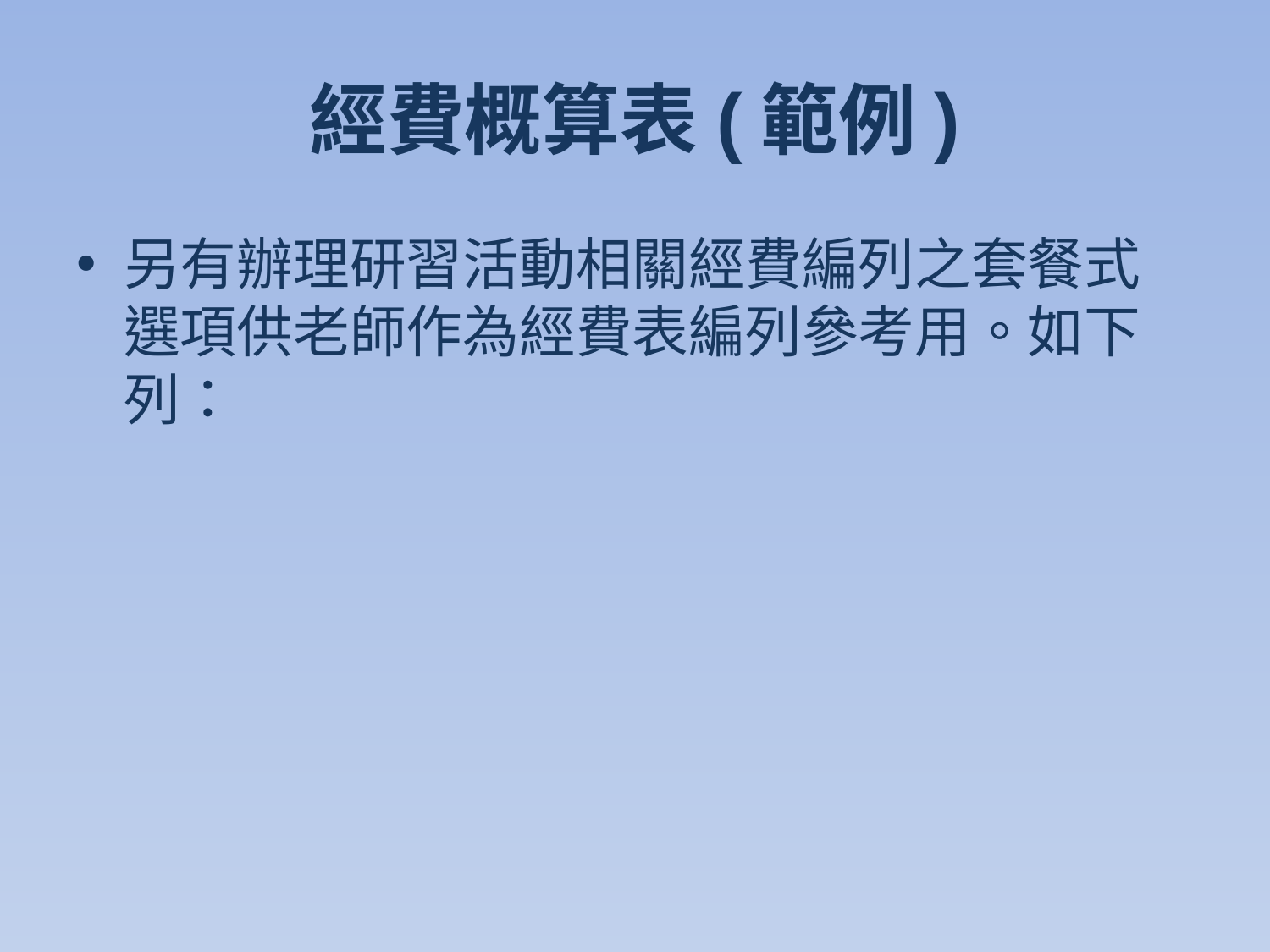

# 經費概算表(範例)
另有辦理研習活動相關經費編列之套餐式選項供老師作為經費表編列參考用。如下列：